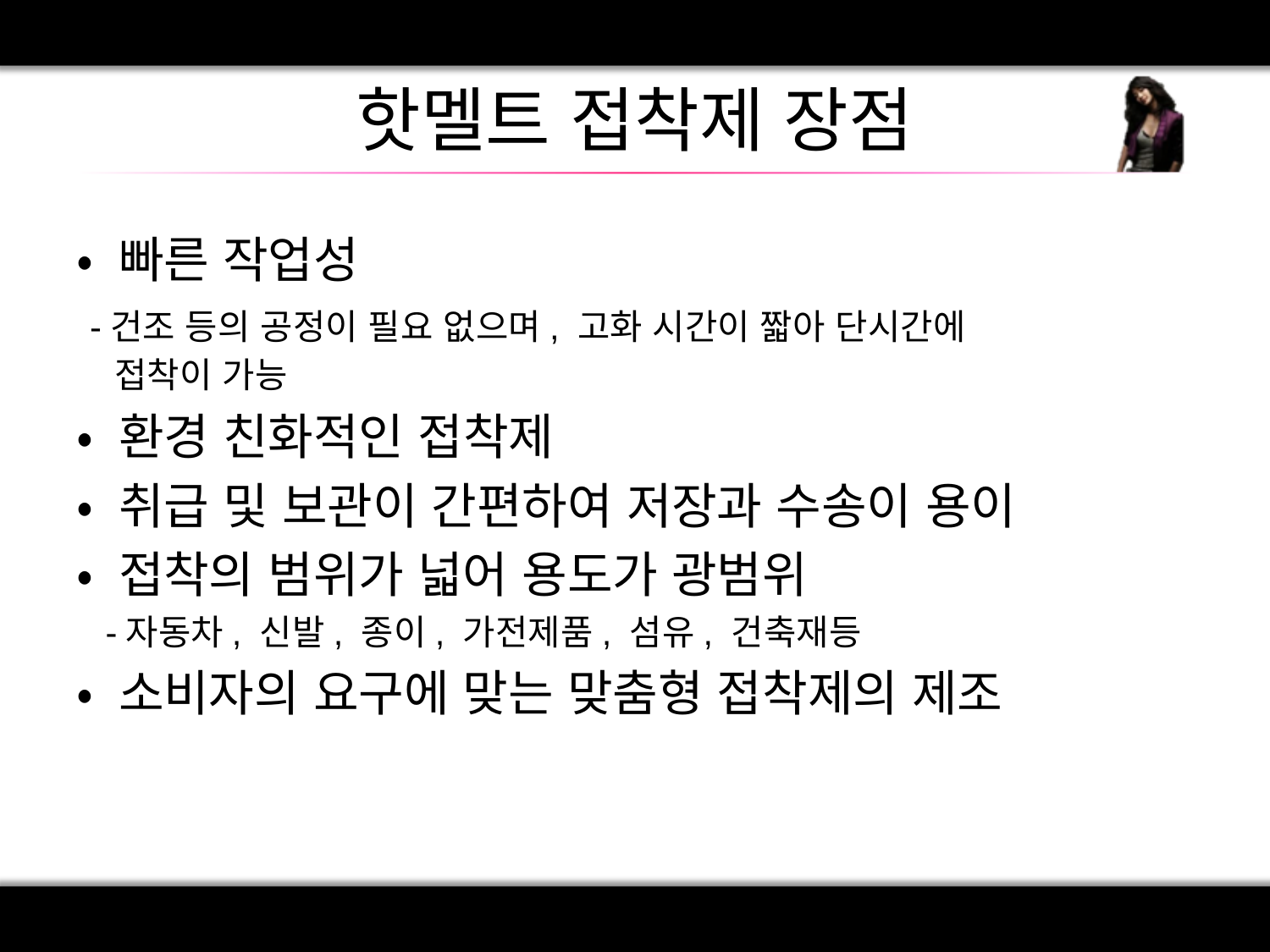

# 핫멜트 접착제 장점
• 빠른 작업성
 -건조 등의 공정이 필요 없으며, 고화 시간이 짧아 단시간에
   접착이 가능
• 환경 친화적인 접착제
• 취급 및 보관이 간편하여 저장과 수송이 용이
• 접착의 범위가 넓어 용도가 광범위
   -자동차, 신발, 종이, 가전제품, 섬유, 건축재등
• 소비자의 요구에 맞는 맞춤형 접착제의 제조